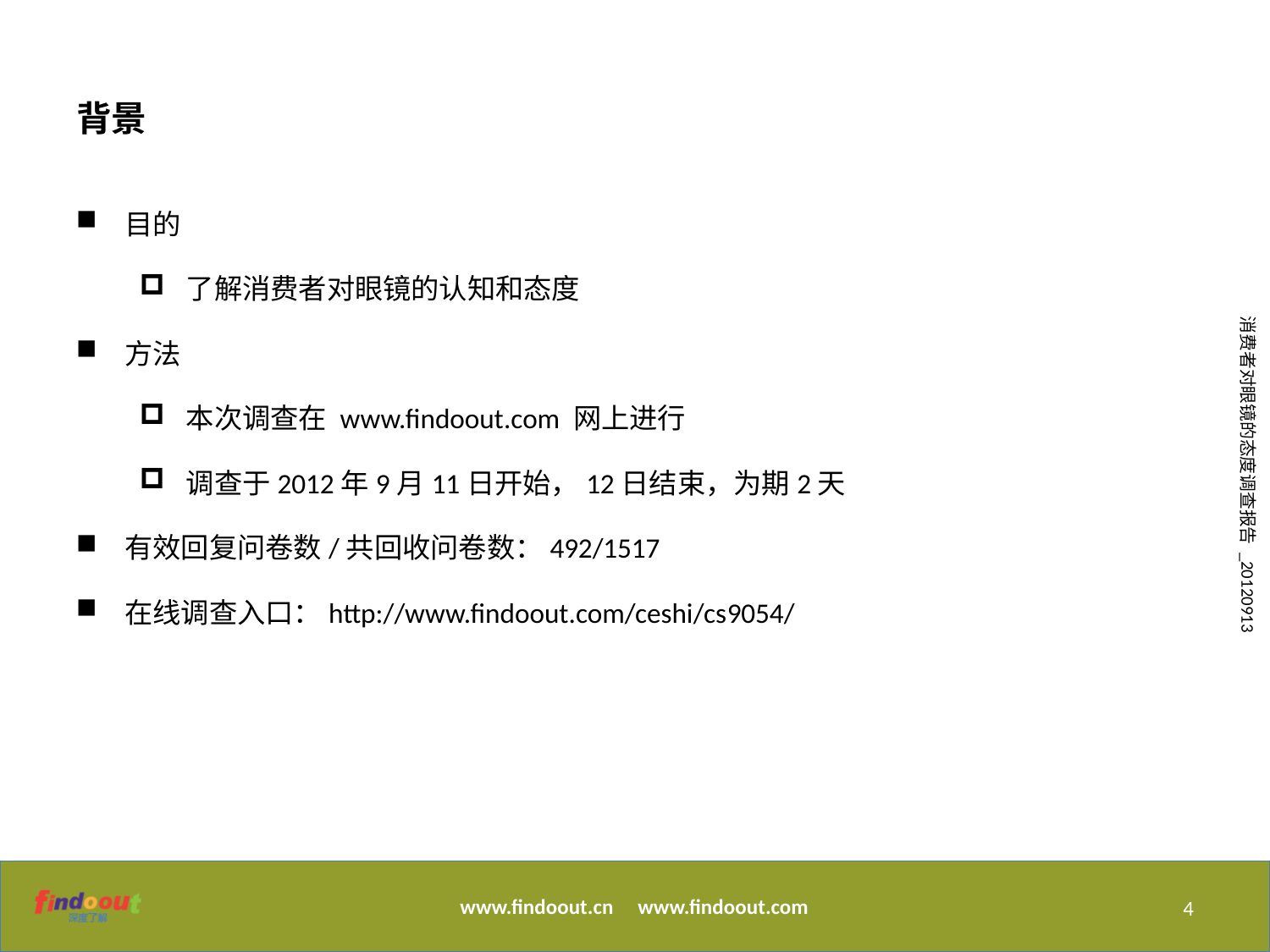

# 背景
目的
了解消费者对眼镜的认知和态度
方法
本次调查在 www.findoout.com 网上进行
调查于2012年9月11日开始，12日结束，为期2天
有效回复问卷数/共回收问卷数：492/1517
在线调查入口：http://www.findoout.com/ceshi/cs9054/
4